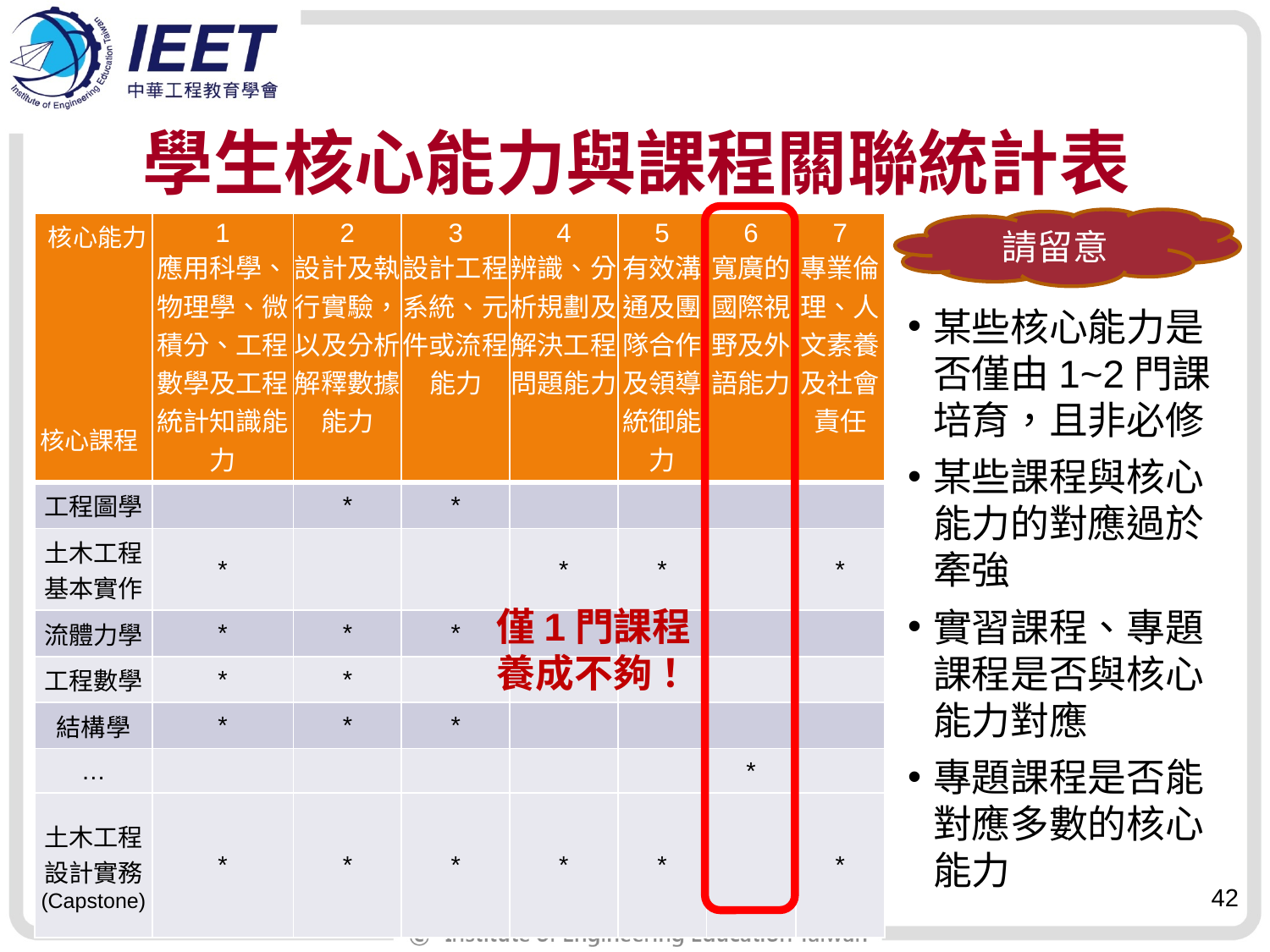

# 學生核心能力與課程關聯統計表

請留意
| 核心能力 核心課程 | 1 應用科學、物理學、微積分、工程數學及工程統計知識能力 | 2 設計及執行實驗，以及分析解釋數據能力 | 3 設計工程系統、元件或流程能力 | 4 辨識、分析規劃及解決工程問題能力 | 5 有效溝通及團隊合作及領導統御能力 | 6 寬廣的國際視野及外語能力 | 7 專業倫理、人文素養及社會責任 |
| --- | --- | --- | --- | --- | --- | --- | --- |
| 工程圖學 |  | \* | \* |  |  |  |  |
| 土木工程 基本實作 | \* |  |  | \* | \* |  | \* |
| 流體力學 | \* | \* | \* |  |  |  |  |
| 工程數學 | \* | \* |  |  |  |  |  |
| 結構學 | \* | \* | \* |  |  |  |  |
| … |  |  |  |  |  | \* |  |
| 土木工程 設計實務 (Capstone) | \* | \* | \* | \* | \* |  | \* |
某些核心能力是否僅由1~2門課培育，且非必修
某些課程與核心能力的對應過於牽強
實習課程、專題課程是否與核心能力對應
專題課程是否能對應多數的核心能力

僅1門課程
養成不夠！
42